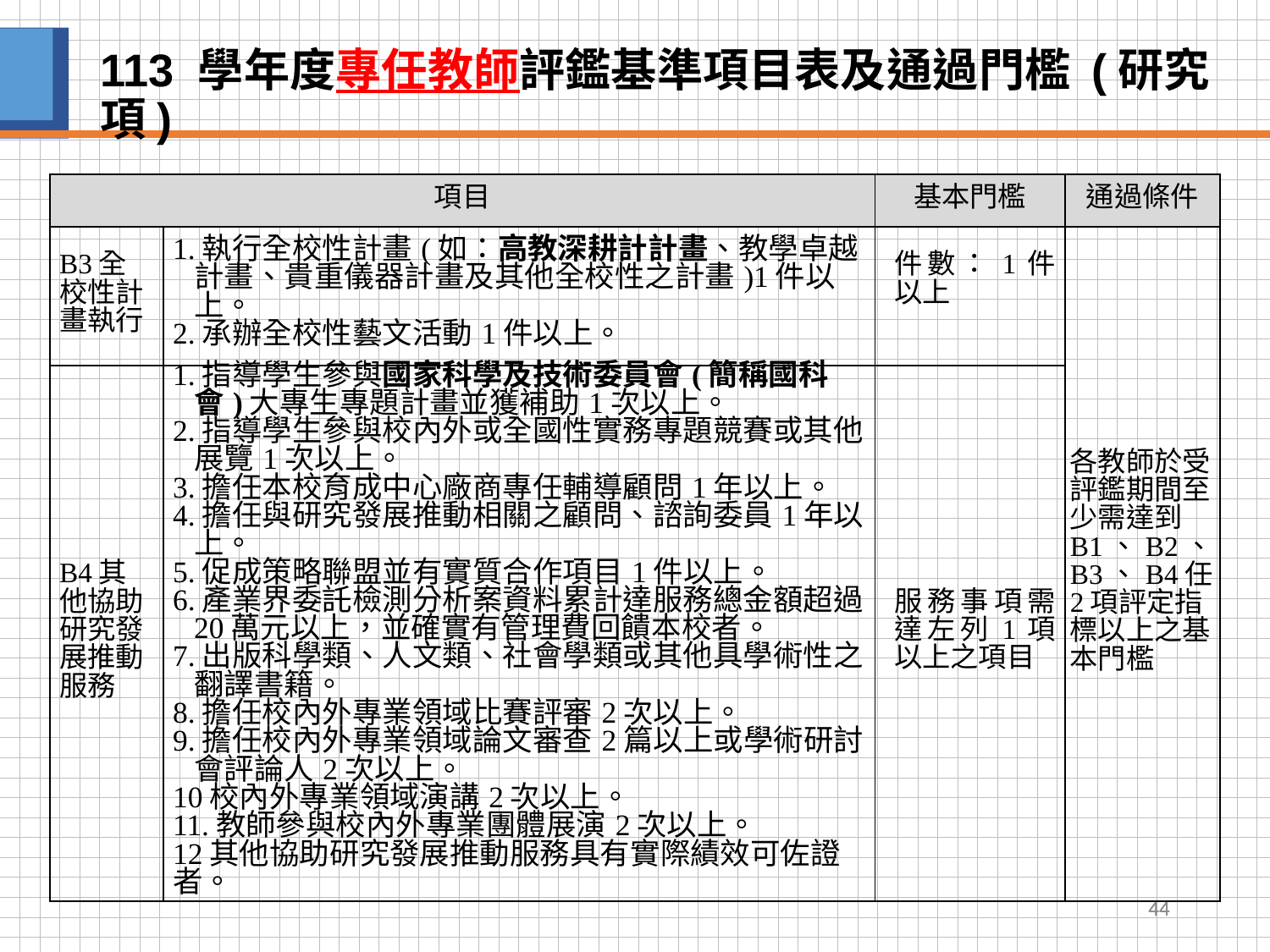

# 113 學年度專任教師評鑑基準項目表及通過門檻 (研究項)
| 項目 |  | 基本門檻 | 通過條件 |
| --- | --- | --- | --- |
| B3全校性計畫執行 | 1.執行全校性計畫(如：高教深耕計計畫、教學卓越計畫、貴重儀器計畫及其他全校性之計畫)1件以上。 2.承辦全校性藝文活動1件以上。 | 件數：1件以上 | 各教師於受評鑑期間至少需達到B1、B2、B3、B4任2項評定指標以上之基本門檻 |
| B4其他協助研究發展推動服務 | 1.指導學生參與國家科學及技術委員會(簡稱國科會)大專生專題計畫並獲補助1次以上。 2.指導學生參與校內外或全國性實務專題競賽或其他展覽1次以上。 3.擔任本校育成中心廠商專任輔導顧問1年以上。 4.擔任與研究發展推動相關之顧問、諮詢委員1年以上。 5.促成策略聯盟並有實質合作項目1件以上。 6.產業界委託檢測分析案資料累計達服務總金額超過20萬元以上，並確實有管理費回饋本校者。 7.出版科學類、人文類、社會學類或其他具學術性之翻譯書籍。 8.擔任校內外專業領域比賽評審2次以上。 9.擔任校內外專業領域論文審查2篇以上或學術研討會評論人2次以上。 10校內外專業領域演講2次以上。 11.教師參與校內外專業團體展演2次以上。 12其他協助研究發展推動服務具有實際績效可佐證者。 | 服務事項需達左列1項以上之項目 |  |
44